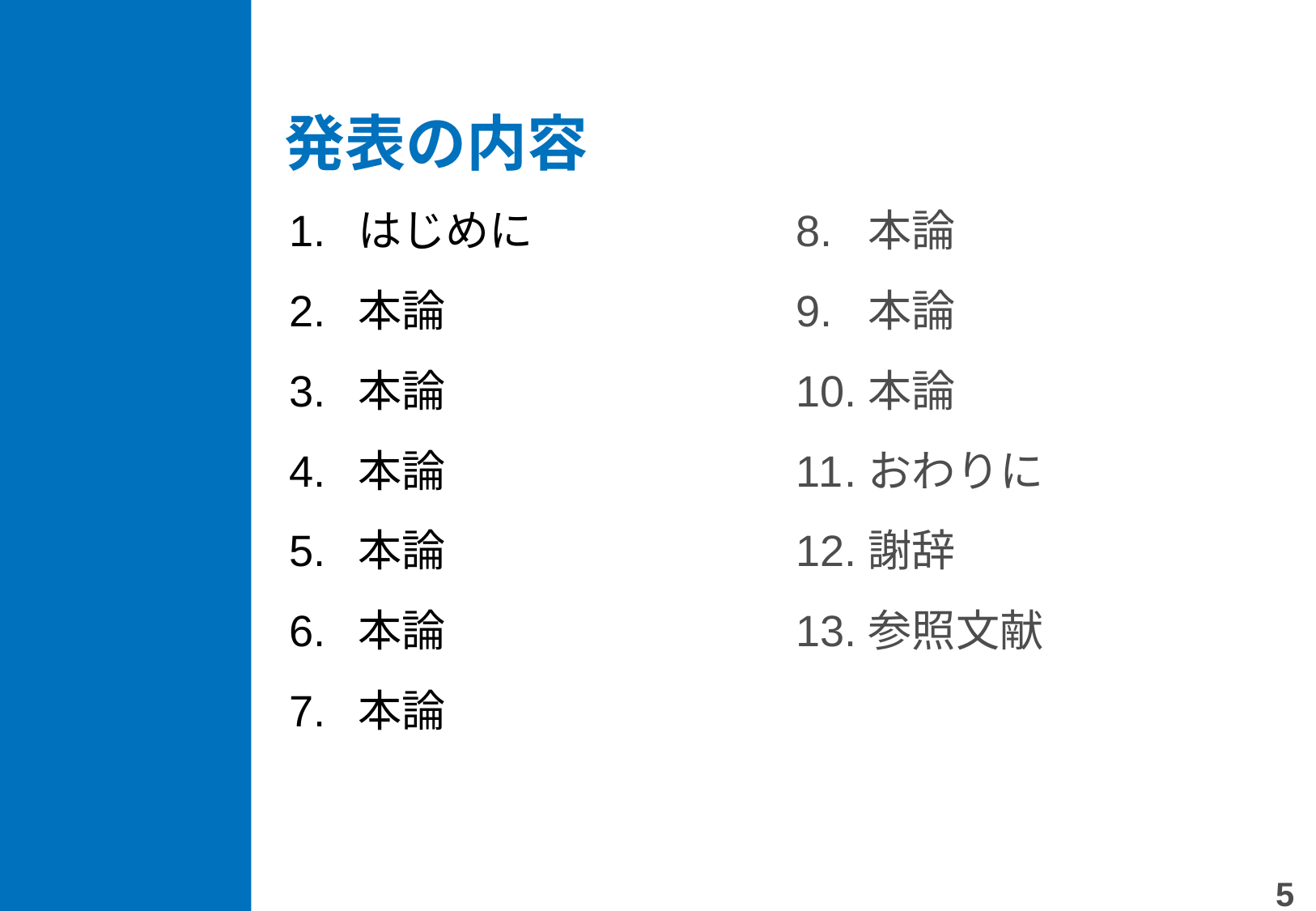

発表の内容
はじめに
本論
本論
本論
本論
本論
本論
本論
本論
本論
おわりに
謝辞
参照文献

5